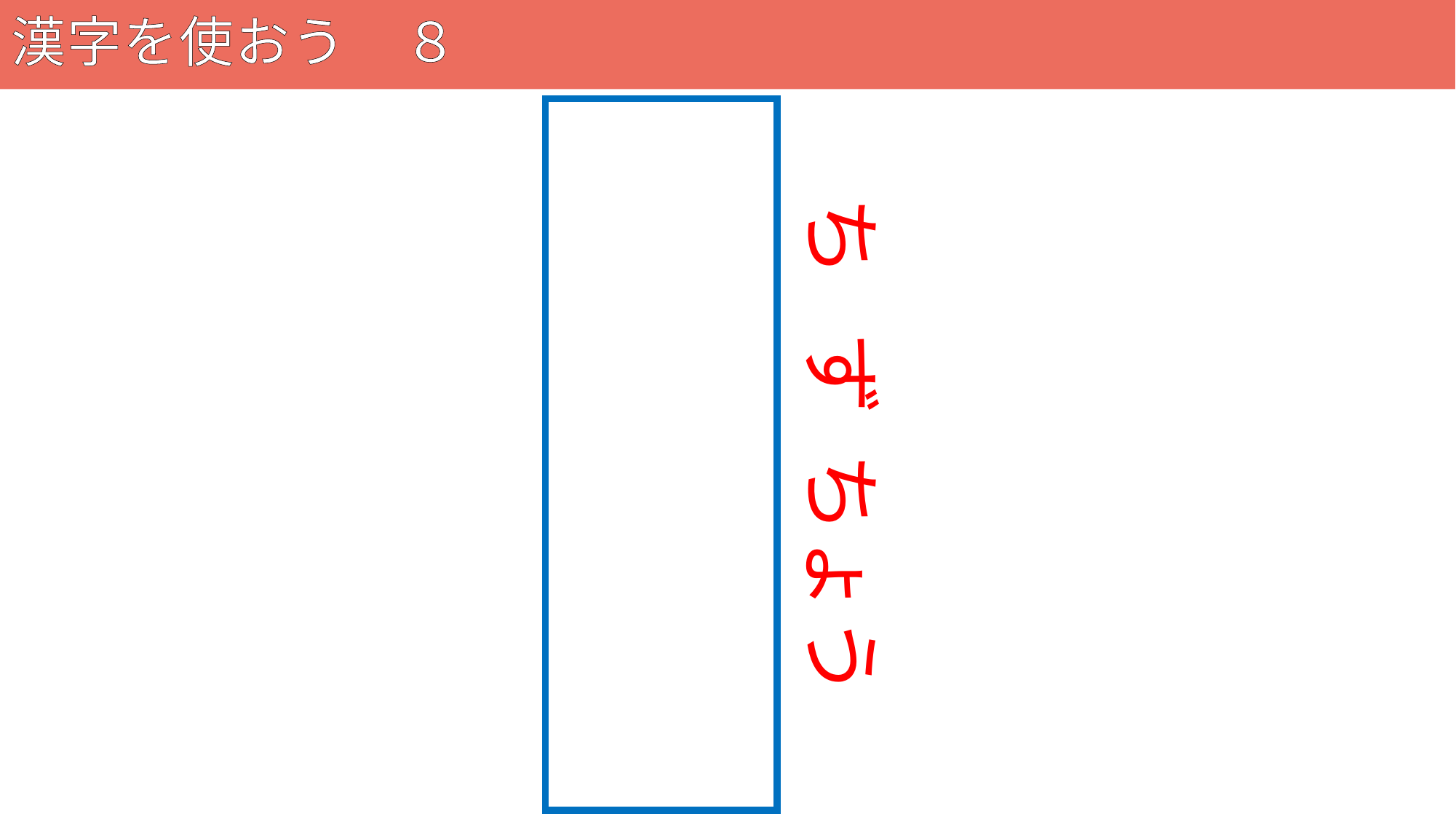

# 漢字を使おう　８
73

地図帳
ち   ず  ちょう